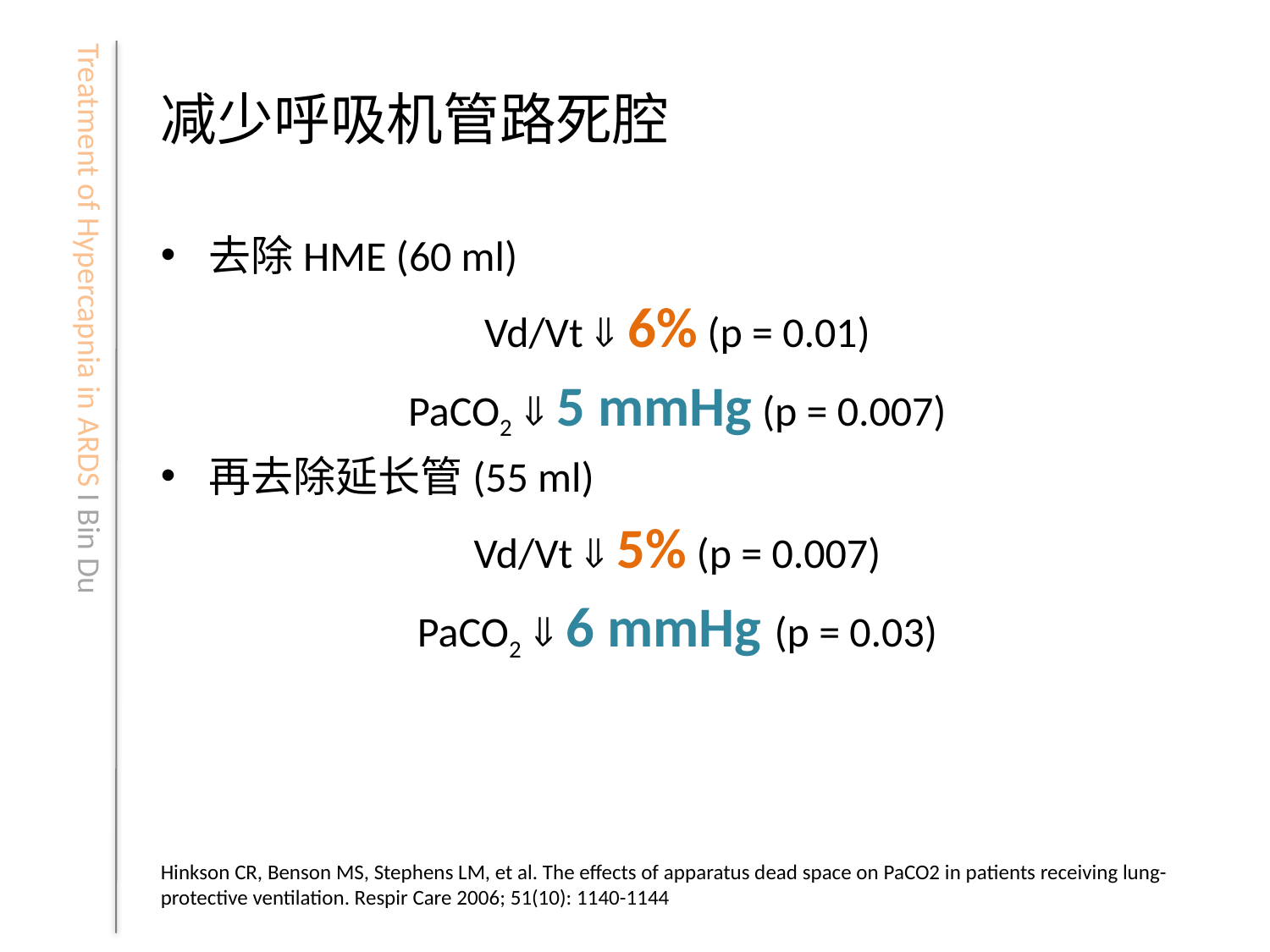

# 减少呼吸机管路死腔
去除HME (60 ml)
Vd/Vt ⇓ 6% (p = 0.01)
PaCO2 ⇓ 5 mmHg (p = 0.007)
再去除延长管(55 ml)
Vd/Vt ⇓ 5% (p = 0.007)
PaCO2 ⇓ 6 mmHg (p = 0.03)
Hinkson CR, Benson MS, Stephens LM, et al. The effects of apparatus dead space on PaCO2 in patients receiving lung-protective ventilation. Respir Care 2006; 51(10): 1140-1144